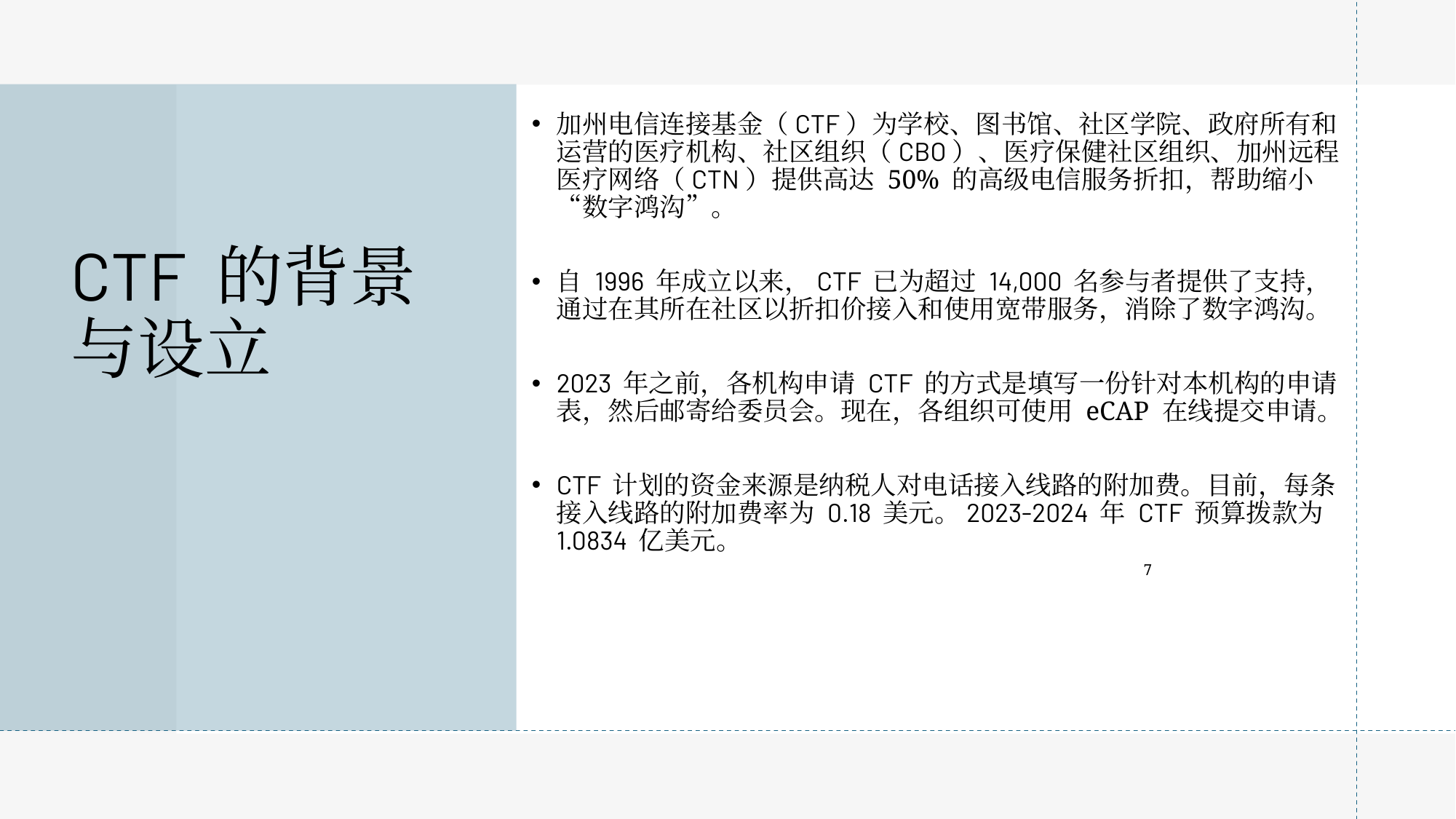

# CTF 的背景与设立

加州电信连接基金（CTF）为学校、图书馆、社区学院、政府所有和运营的医疗机构、社区组织（CBO）、医疗保健社区组织、加州远程医疗网络（CTN）提供高达 50% 的高级电信服务折扣，帮助缩小“数字鸿沟”。

自 1996 年成立以来，CTF 已为超过 14,000 名参与者提供了支持，通过在其所在社区以折扣价接入和使用宽带服务，消除了数字鸿沟。

2023 年之前，各机构申请 CTF 的方式是填写一份针对本机构的申请表，然后邮寄给委员会。现在，各组织可使用 eCAP 在线提交申请。

CTF 计划的资金来源是纳税人对电话接入线路的附加费。目前，每条接入线路的附加费率为 0.18 美元。2023-2024 年 CTF 预算拨款为 1.0834 亿美元。

7